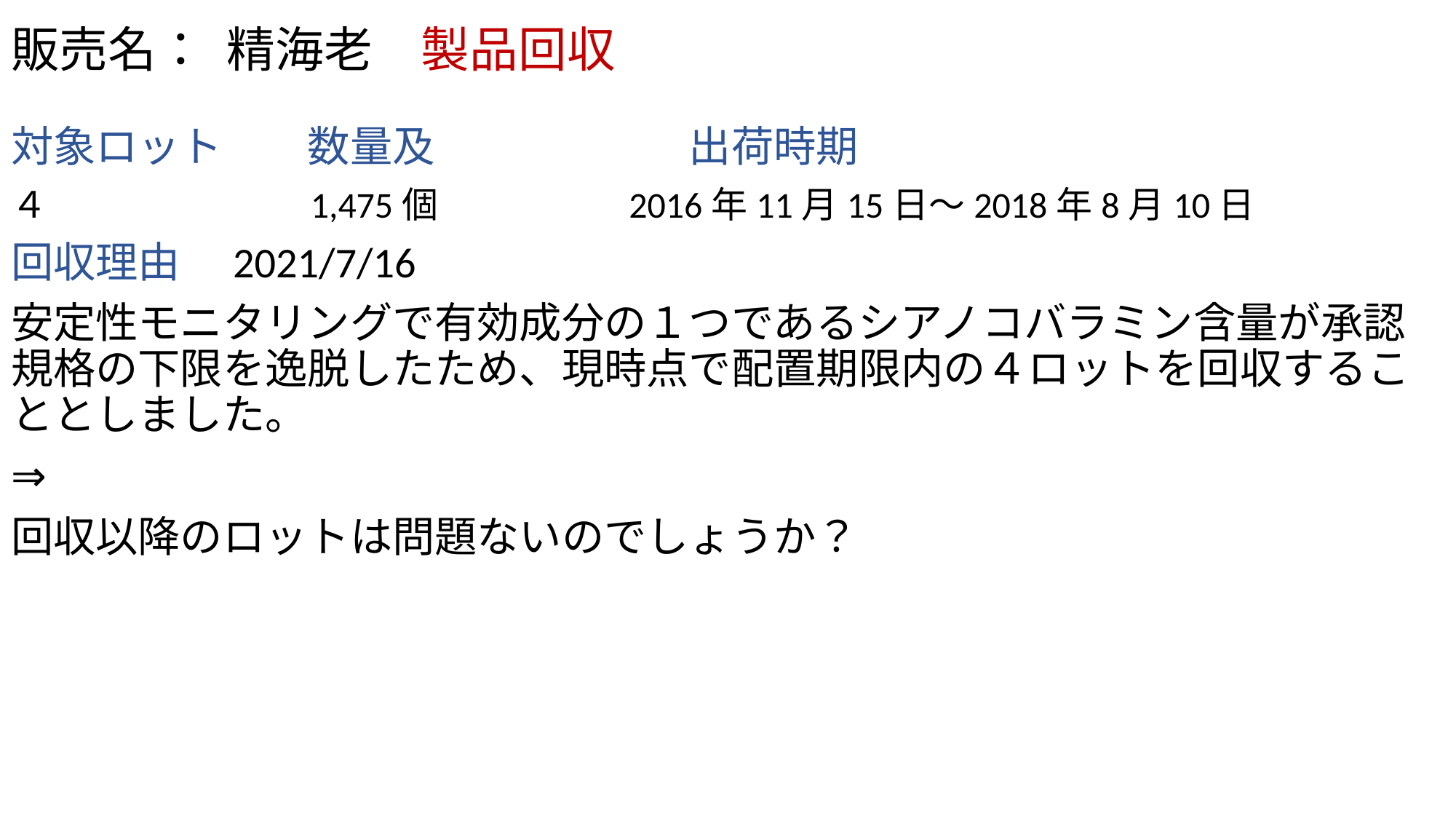

# 販売名：  精海老　製品回収
対象ロット　　数量及　　　　　　出荷時期
４　　　　　　　1,475個　　　　　2016年11月15日～2018年8月10日
回収理由　2021/7/16
安定性モニタリングで有効成分の１つであるシアノコバラミン含量が承認規格の下限を逸脱したため、現時点で配置期限内の４ロットを回収することとしました。
⇒
回収以降のロットは問題ないのでしょうか？